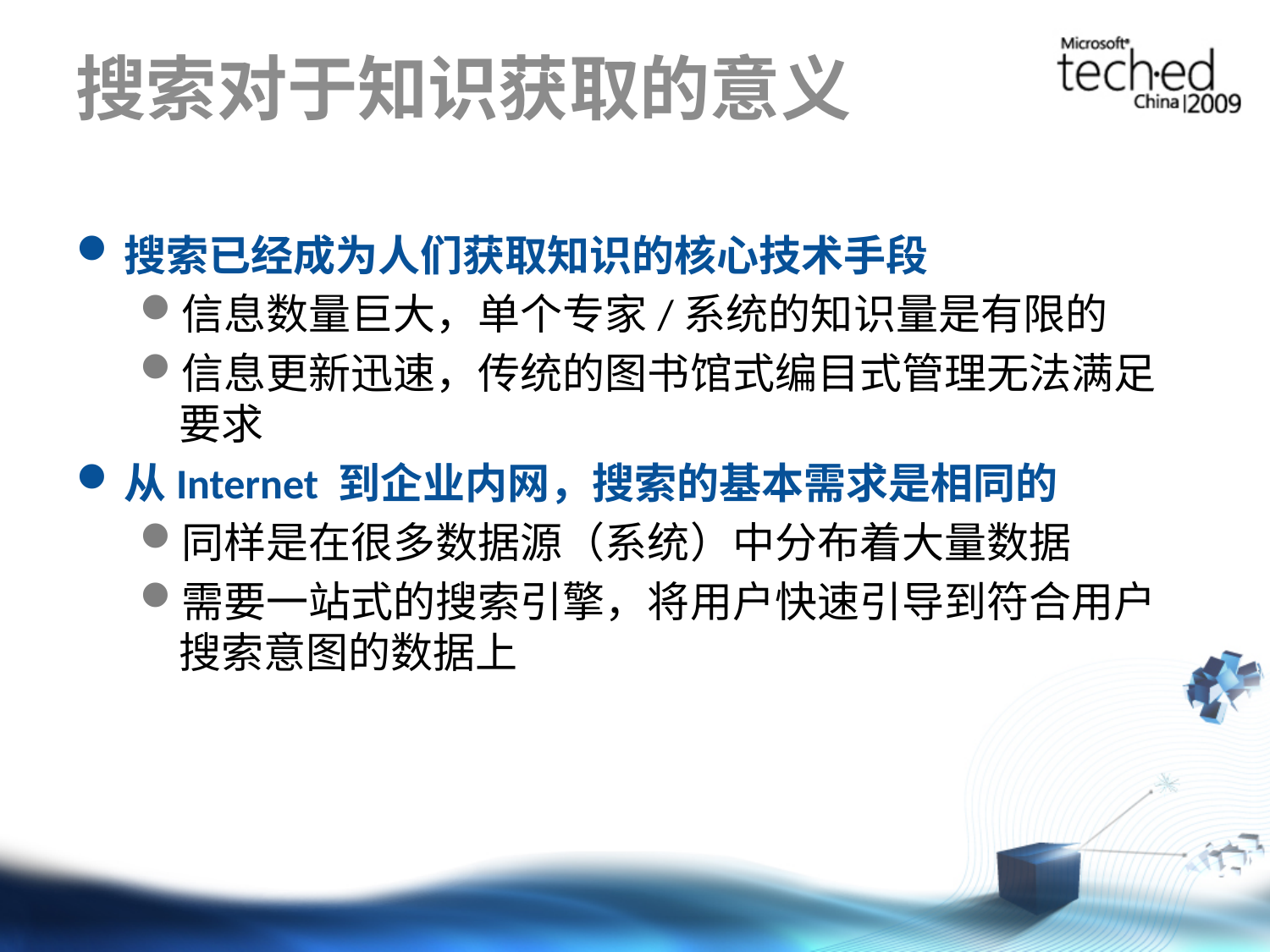

# 搜索对于知识获取的意义
搜索已经成为人们获取知识的核心技术手段
信息数量巨大，单个专家/系统的知识量是有限的
信息更新迅速，传统的图书馆式编目式管理无法满足要求
从Internet 到企业内网，搜索的基本需求是相同的
同样是在很多数据源（系统）中分布着大量数据
需要一站式的搜索引擎，将用户快速引导到符合用户搜索意图的数据上